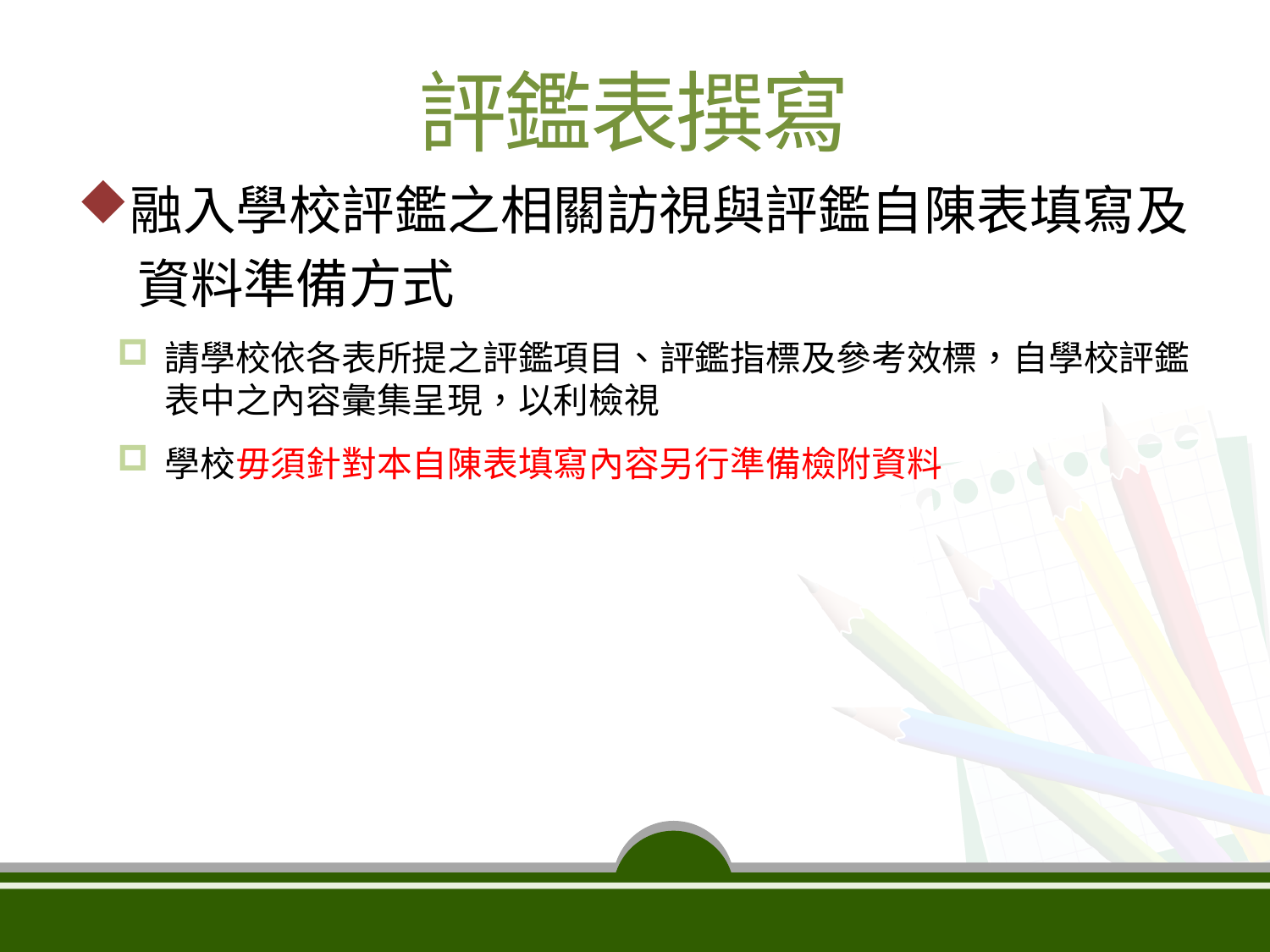

評鑑表撰寫
融入學校評鑑之相關訪視與評鑑自陳表填寫及
    資料準備方式
請學校依各表所提之評鑑項目、評鑑指標及參考效標，自學校評鑑表中之內容彙集呈現，以利檢視
學校毋須針對本自陳表填寫內容另行準備檢附資料